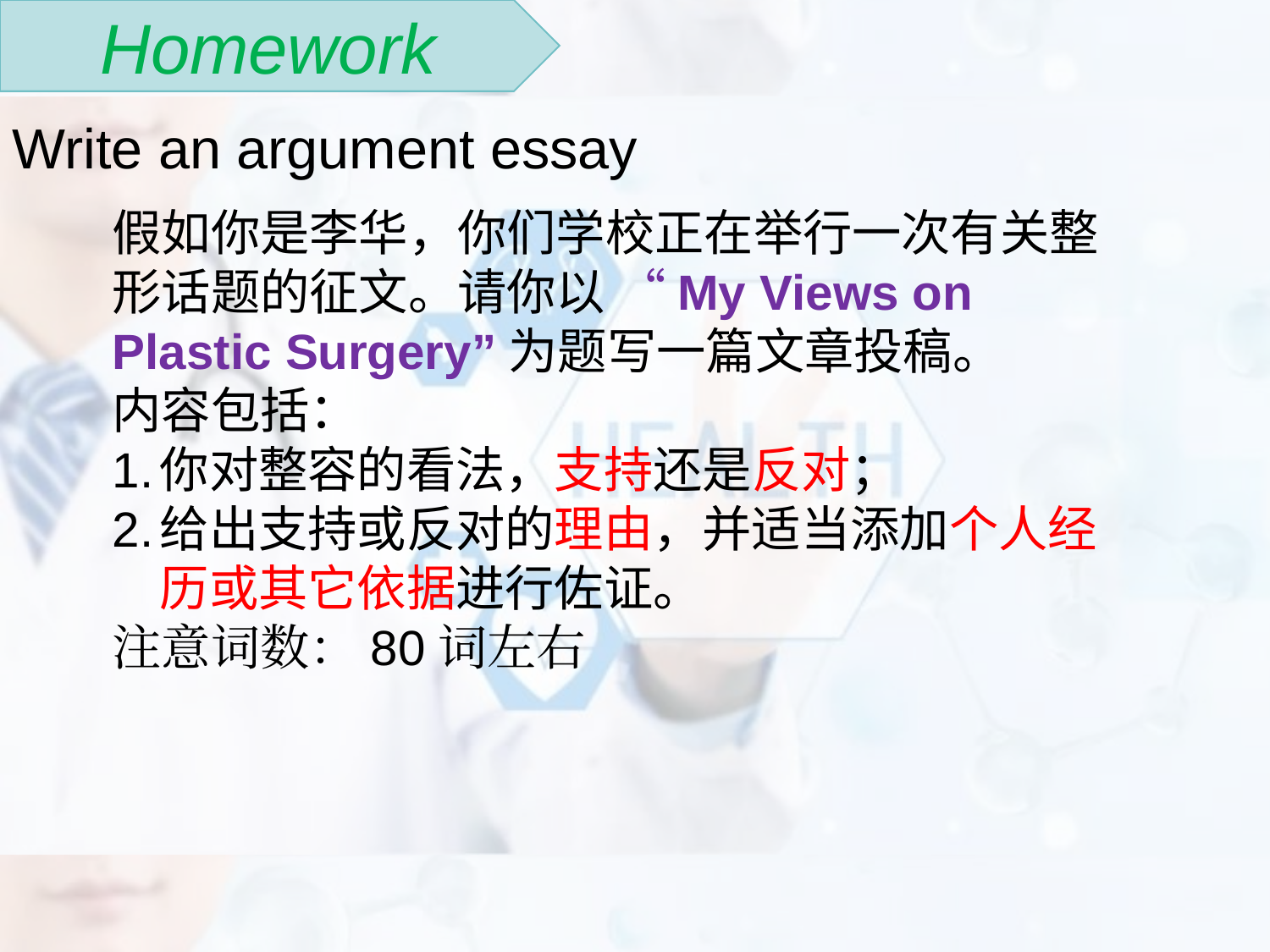

Homework
Write an argument essay

假如你是李华，你们学校正在举行一次有关整形话题的征文。请你以 “My Views on Plastic Surgery”为题写一篇文章投稿。
内容包括：
你对整容的看法，支持还是反对；
给出支持或反对的理由，并适当添加个人经历或其它依据进行佐证。
注意词数：80词左右